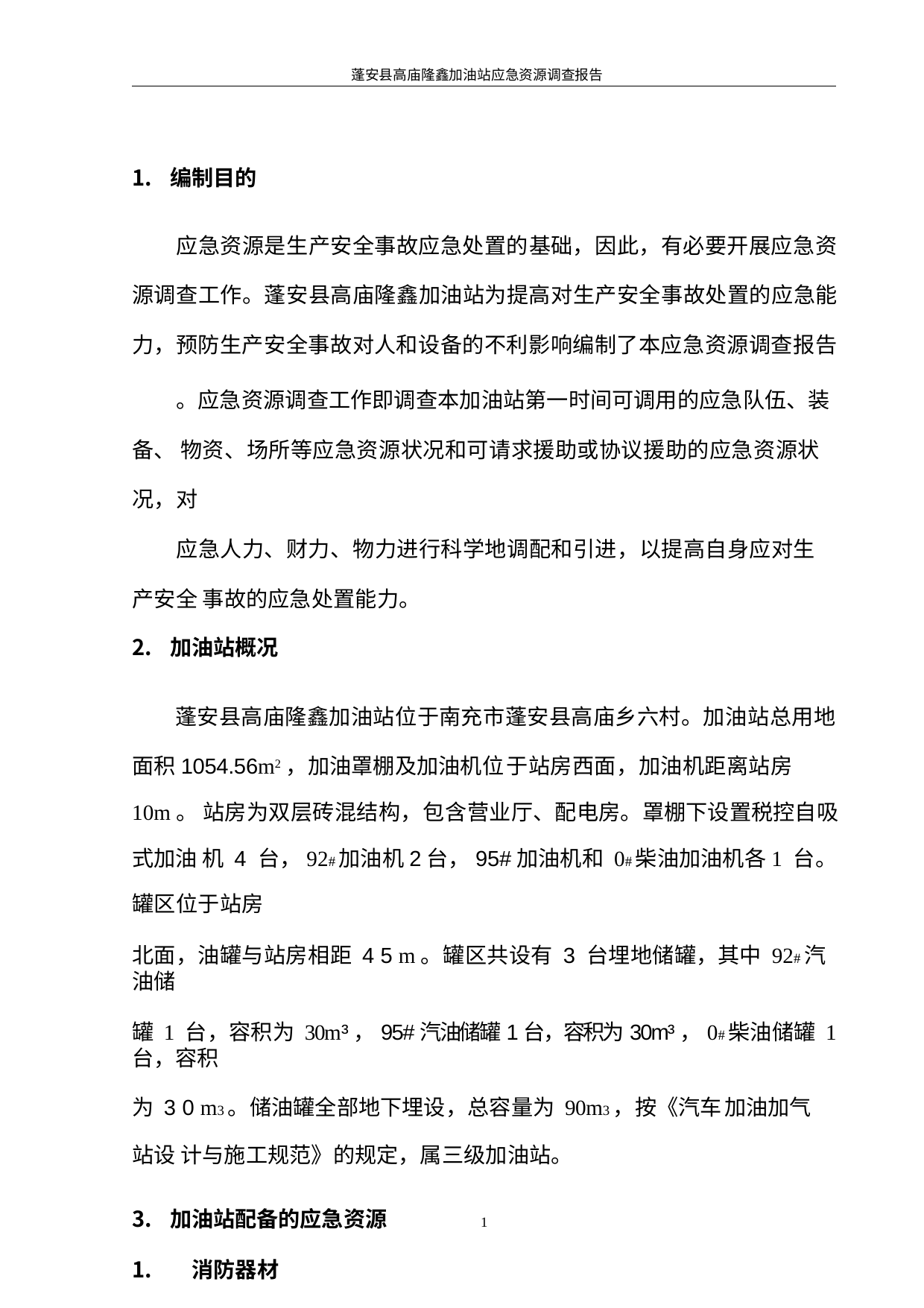

蓬安县高庙隆鑫加油站应急资源调查报告
编制目的
应急资源是生产安全事故应急处置的基础，因此，有必要开展应急资 源调查工作。蓬安县高庙隆鑫加油站为提高对生产安全事故处置的应急能 力，预防生产安全事故对人和设备的不利影响编制了本应急资源调查报告
。应急资源调查工作即调查本加油站第一时间可调用的应急队伍、装备、 物资、场所等应急资源状况和可请求援助或协议援助的应急资源状况，对
应急人力、财力、物力进行科学地调配和引进，以提高自身应对生产安全 事故的应急处置能力。

加油站概况

蓬安县高庙隆鑫加油站位于南充市蓬安县高庙乡六村。加油站总用地
面积1054.56m2，加油罩棚及加油机位于站房西面，加油机距离站房 10m。 站房为双层砖混结构，包含营业厅、配电房。罩棚下设置税控自吸式加油 机 4 台，92#加油机2台，95#加油机和 0#柴油加油机各1 台。罐区位于站房

北面，油罐与站房相距 4 5 m。罐区共设有 3 台埋地储罐，其中 92#汽油储

罐 1 台，容积为 30m³，95#汽油储罐1台，容积为30m³，0#柴油储罐 1 台，容积
为 3 0 m3。储油罐全部地下埋设，总容量为 90m3，按《汽车加油加气站设 计与施工规范》的规定，属三级加油站。

加油站配备的应急资源

消防器材

根据《汽车加油加气站设计与施工规范》，本加油站属于三级加油站，
1